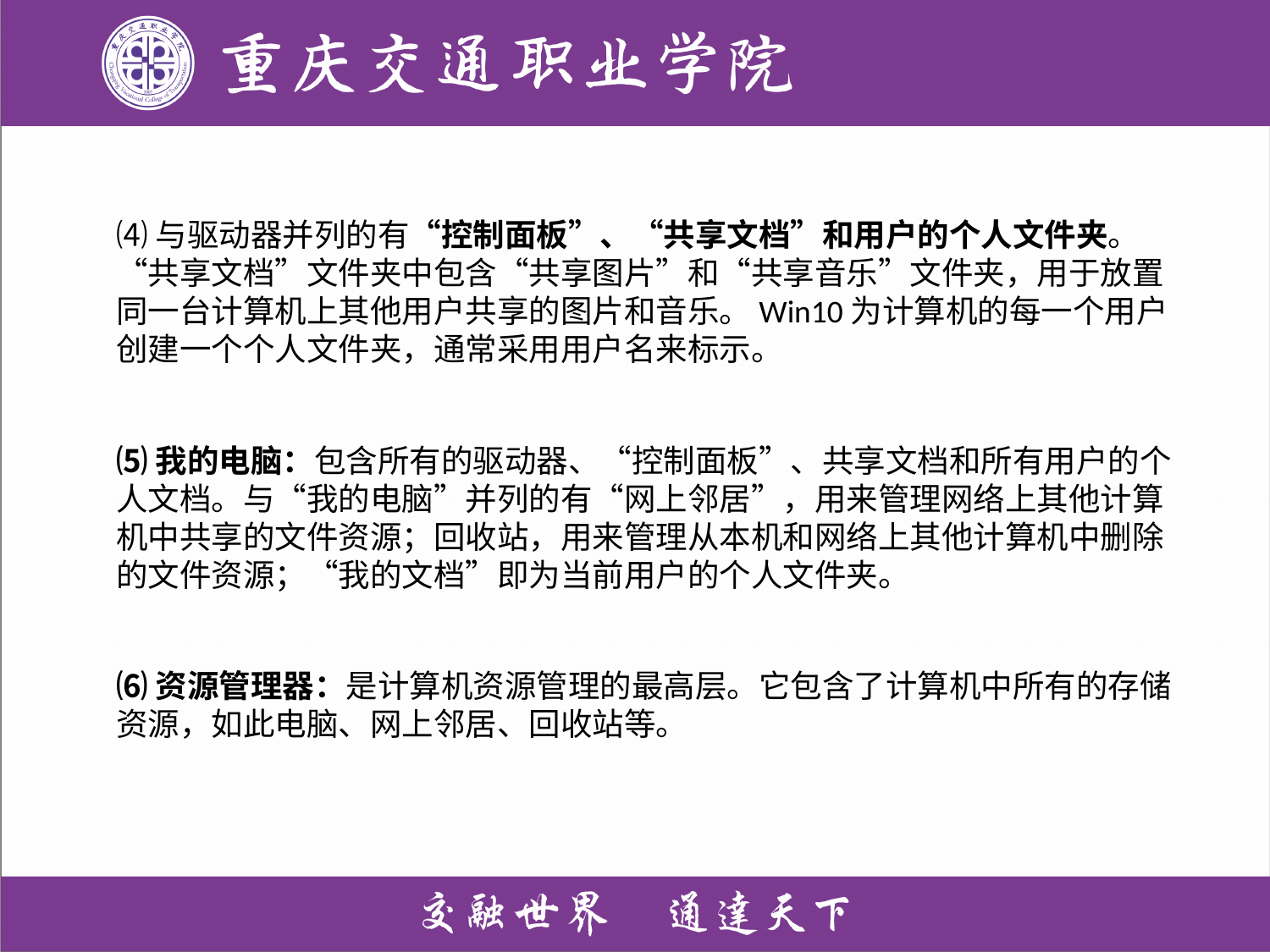

⑷与驱动器并列的有“控制面板”、“共享文档”和用户的个人文件夹。“共享文档”文件夹中包含“共享图片”和“共享音乐”文件夹，用于放置同一台计算机上其他用户共享的图片和音乐。Win10为计算机的每一个用户创建一个个人文件夹，通常采用用户名来标示。

⑸我的电脑：包含所有的驱动器、“控制面板”、共享文档和所有用户的个人文档。与“我的电脑”并列的有“网上邻居”，用来管理网络上其他计算机中共享的文件资源；回收站，用来管理从本机和网络上其他计算机中删除的文件资源；“我的文档”即为当前用户的个人文件夹。

⑹资源管理器：是计算机资源管理的最高层。它包含了计算机中所有的存储资源，如此电脑、网上邻居、回收站等。